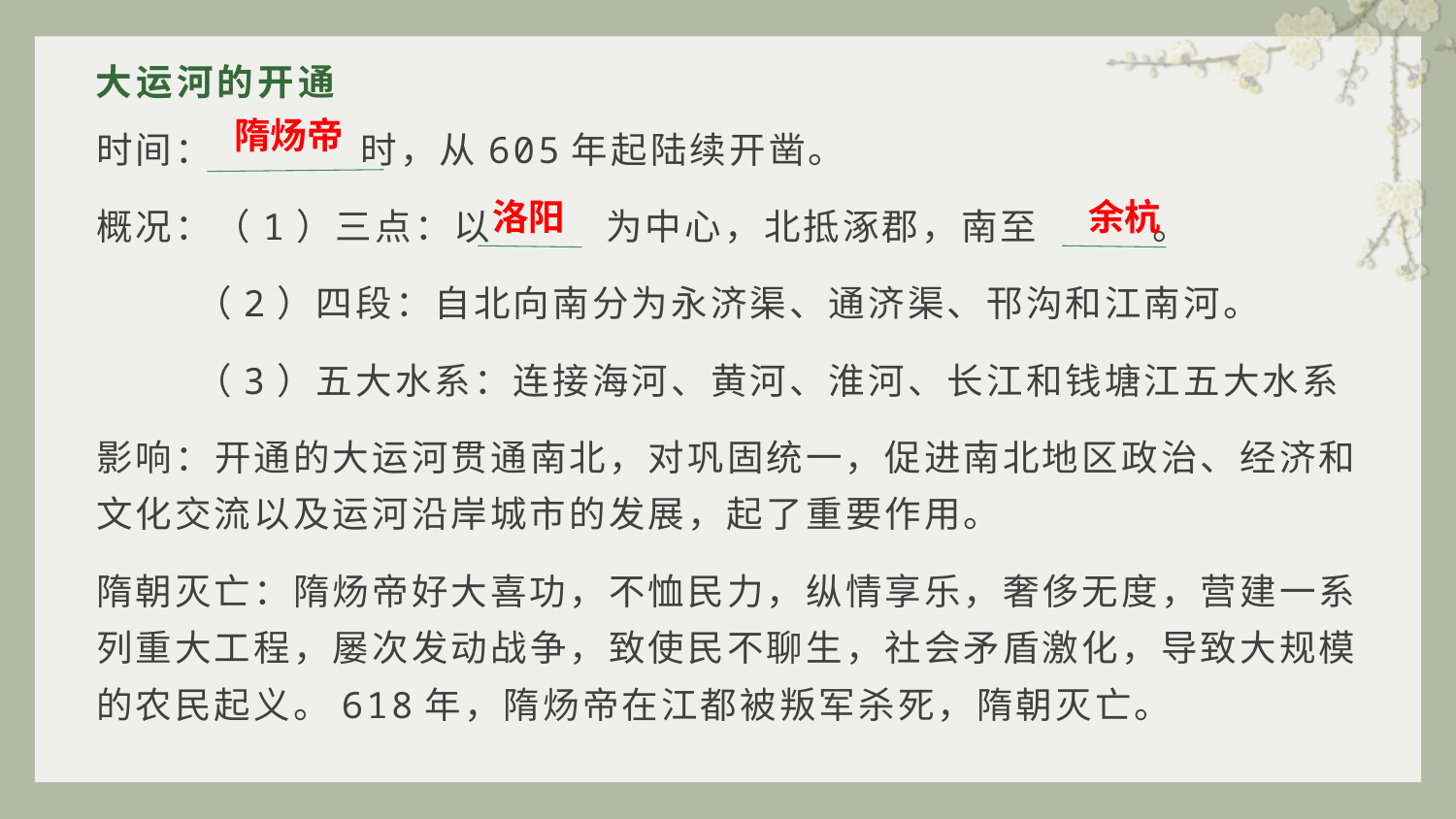

# 大运河的开通
隋炀帝
时间：             时，从605年起陆续开凿。
概况：（1）三点：以          为中心，北抵涿郡，南至          。
        （2）四段：自北向南分为永济渠、通济渠、邗沟和江南河。
        （3）五大水系：连接海河、黄河、淮河、长江和钱塘江五大水系
影响：开通的大运河贯通南北，对巩固统一，促进南北地区政治、经济和文化交流以及运河沿岸城市的发展，起了重要作用。
隋朝灭亡：隋炀帝好大喜功，不恤民力，纵情享乐，奢侈无度，营建一系列重大工程，屡次发动战争，致使民不聊生，社会矛盾激化，导致大规模的农民起义。618年，隋炀帝在江都被叛军杀死，隋朝灭亡。

洛阳
余杭